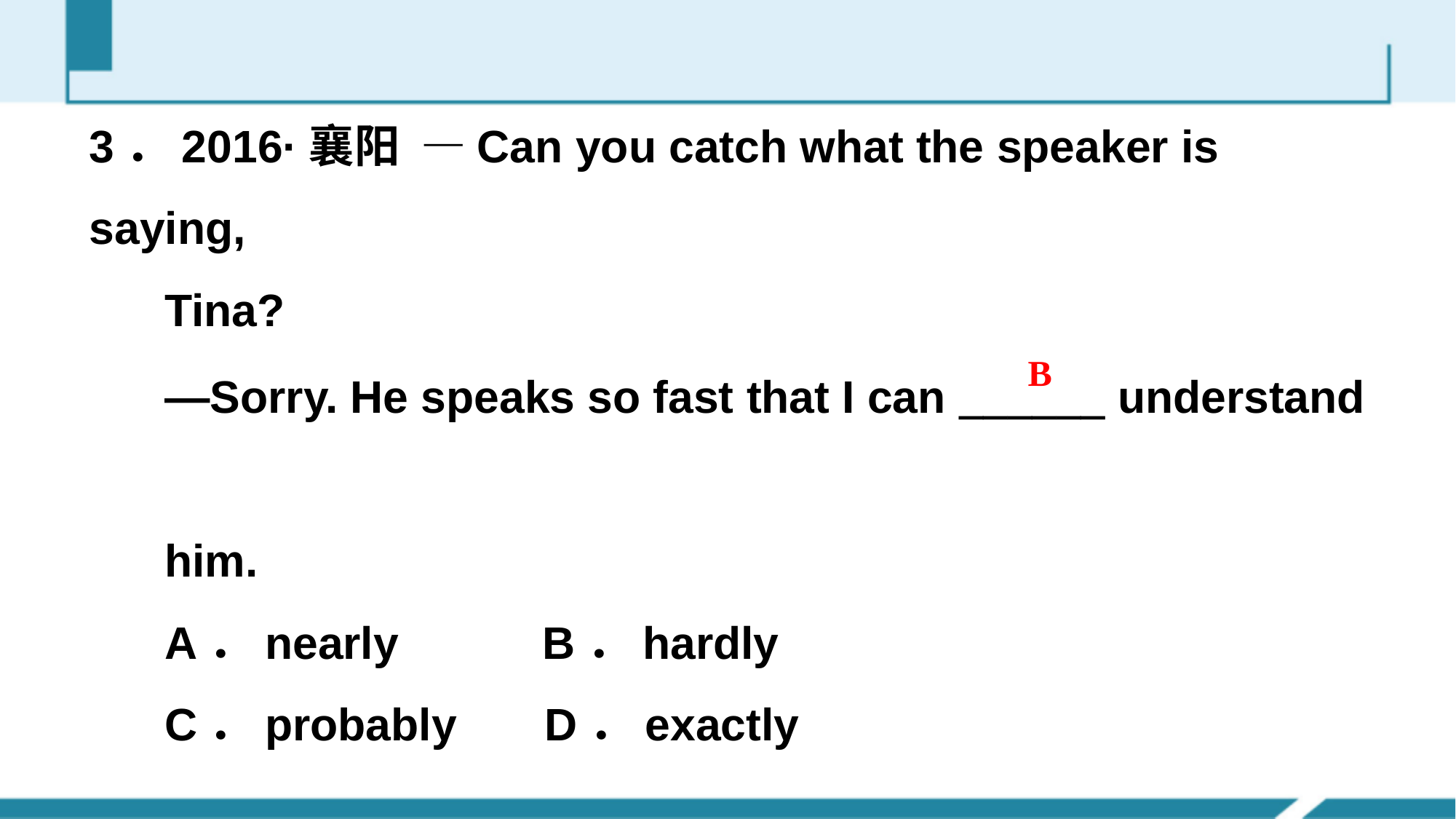

#
3．2016·襄阳  —Can you catch what the speaker is saying,
      Tina?
      —Sorry. He speaks so fast that I can ______ understand
      him.
      A．nearly　　   B．hardly
      C．probably　  D．exactly
B